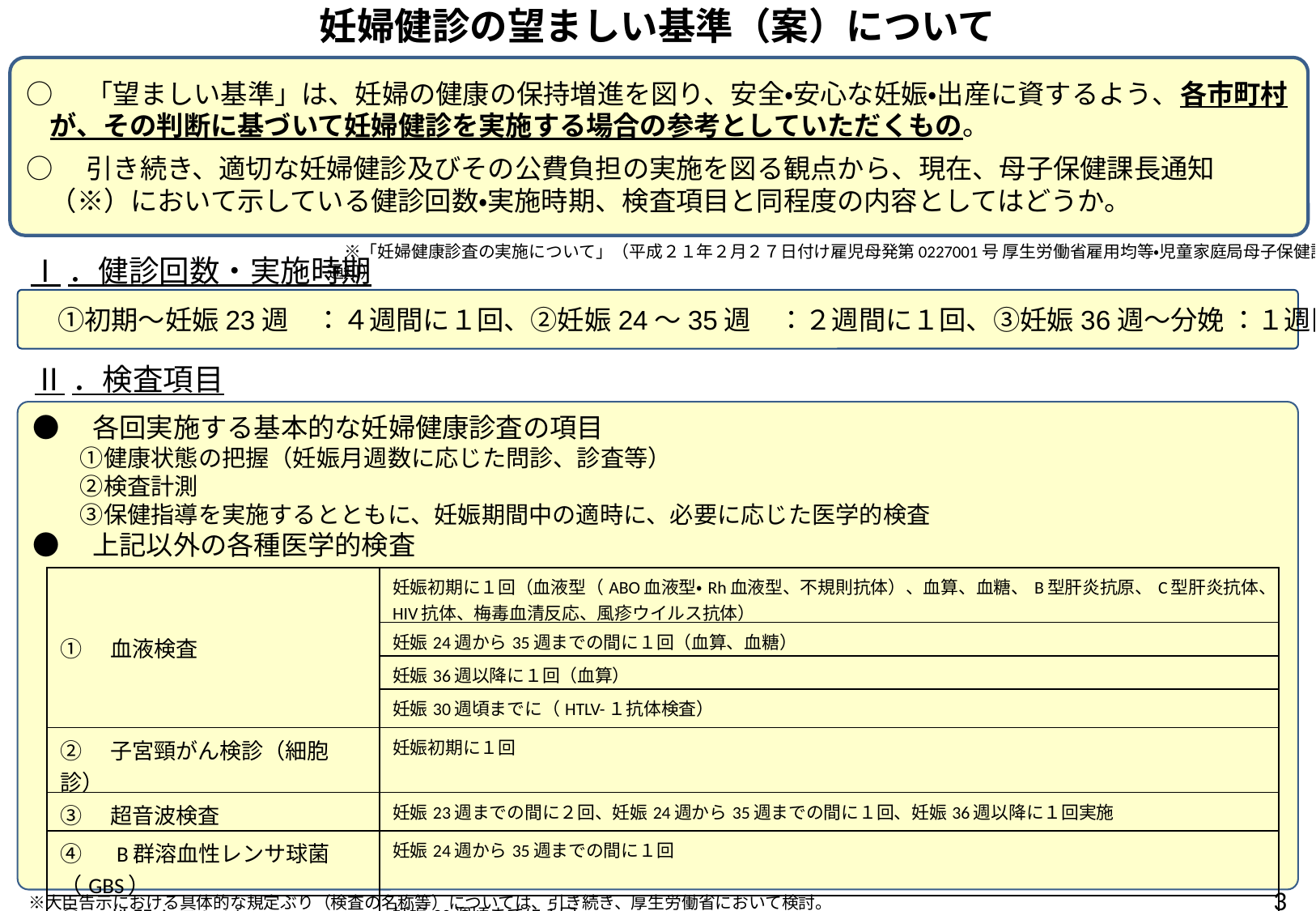

# 妊婦健診の望ましい基準（案）について
○　「望ましい基準」は、妊婦の健康の保持増進を図り、安全・安心な妊娠・出産に資するよう、各市町村が、その判断に基づいて妊婦健診を実施する場合の参考としていただくもの。
○　引き続き、適切な妊婦健診及びその公費負担の実施を図る観点から、現在、母子保健課長通知（※）において示している健診回数・実施時期、検査項目と同程度の内容としてはどうか。

　※「妊婦健康診査の実施について」（平成２１年２月２７日付け雇児母発第0227001号 厚生労働省雇用均等・児童家庭局母子保健課長通知）
Ⅰ．健診回数・実施時期
　①初期～妊娠23週　：４週間に１回、②妊娠24～35週　：２週間に１回、③妊娠36週～分娩 ：１週間に１回
Ⅱ．検査項目
●　各回実施する基本的な妊婦健康診査の項目
　　①健康状態の把握（妊娠月週数に応じた問診、診査等）
　　②検査計測
　　③保健指導を実施するとともに、妊娠期間中の適時に、必要に応じた医学的検査
●　上記以外の各種医学的検査

| ①　血液検査 | 妊娠初期に１回（血液型（ABO血液型・Rh血液型、不規則抗体）、血算、血糖、B型肝炎抗原、C型肝炎抗体、HIV抗体、梅毒血清反応、風疹ウイルス抗体） |
| --- | --- |
|  | 妊娠24週から35週までの間に１回（血算、血糖） |
|  | 妊娠36週以降に１回（血算） |
|  | 妊娠30週頃までに（HTLV-１抗体検査） |
| ②　子宮頸がん検診（細胞診） | 妊娠初期に１回 |
| ③　超音波検査 | 妊娠23週までの間に２回、妊娠24週から35週までの間に１回、妊娠36週以降に１回実施 |
| ④　B群溶血性レンサ球菌（GBS） | 妊娠24週から35週までの間に１回 |
| ⑤　性器クラミジア | 妊娠30週頃までに１回 |
3
　※大臣告示における具体的な規定ぶり（検査の名称等）については、引き続き、厚生労働省において検討。